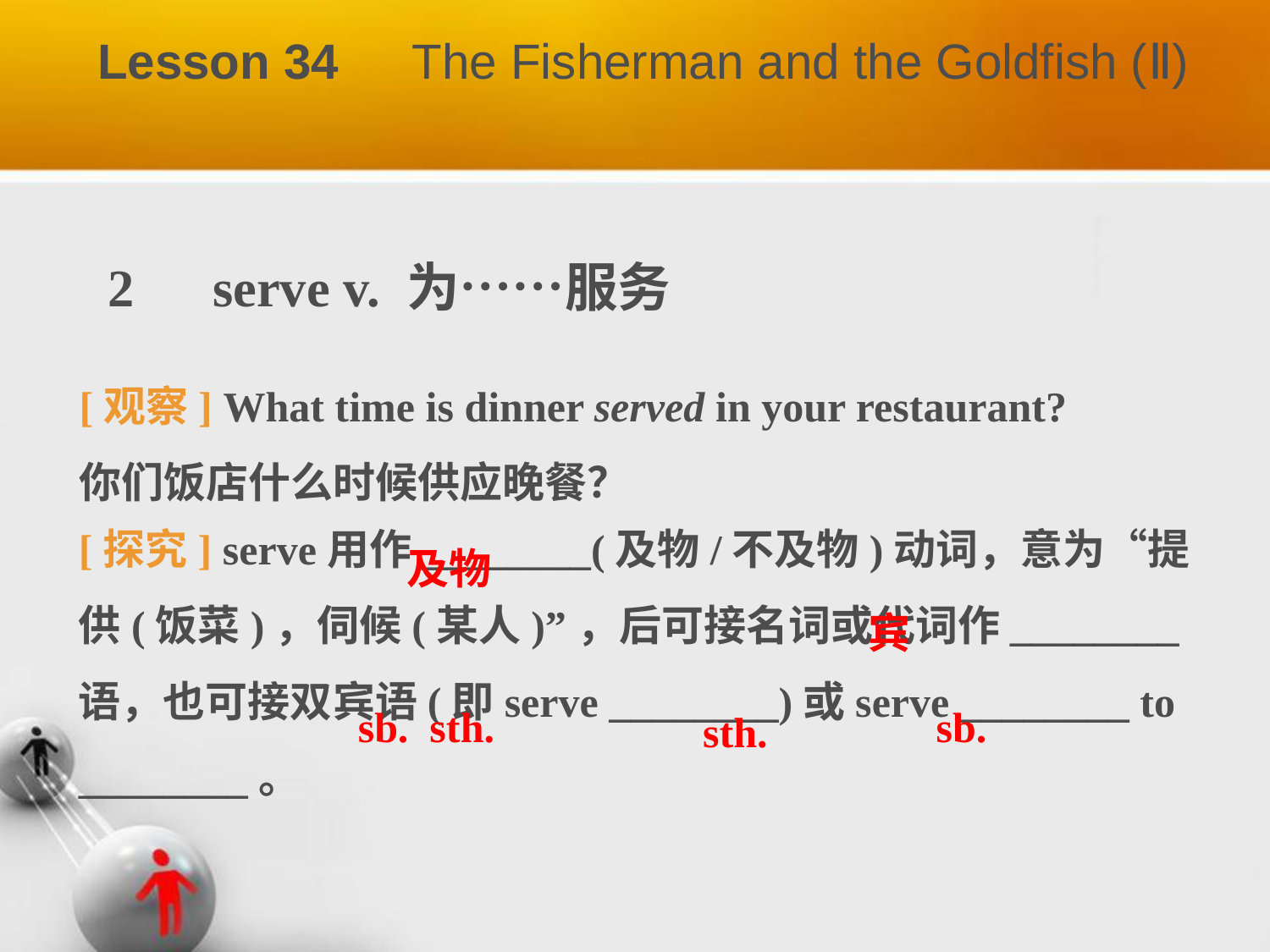

Lesson 34　The Fisherman and the Goldfish (Ⅱ)
　2　serve v. 为……服务
[观察] What time is dinner served in your restaurant?
你们饭店什么时候供应晚餐？
[探究] serve用作________(及物/不及物)动词，意为“提供(饭菜)，伺候(某人)”，后可接名词或代词作________语，也可接双宾语(即serve ________)或serve ________ to ________。
及物
宾
sb.
sb.  sth.
sth.